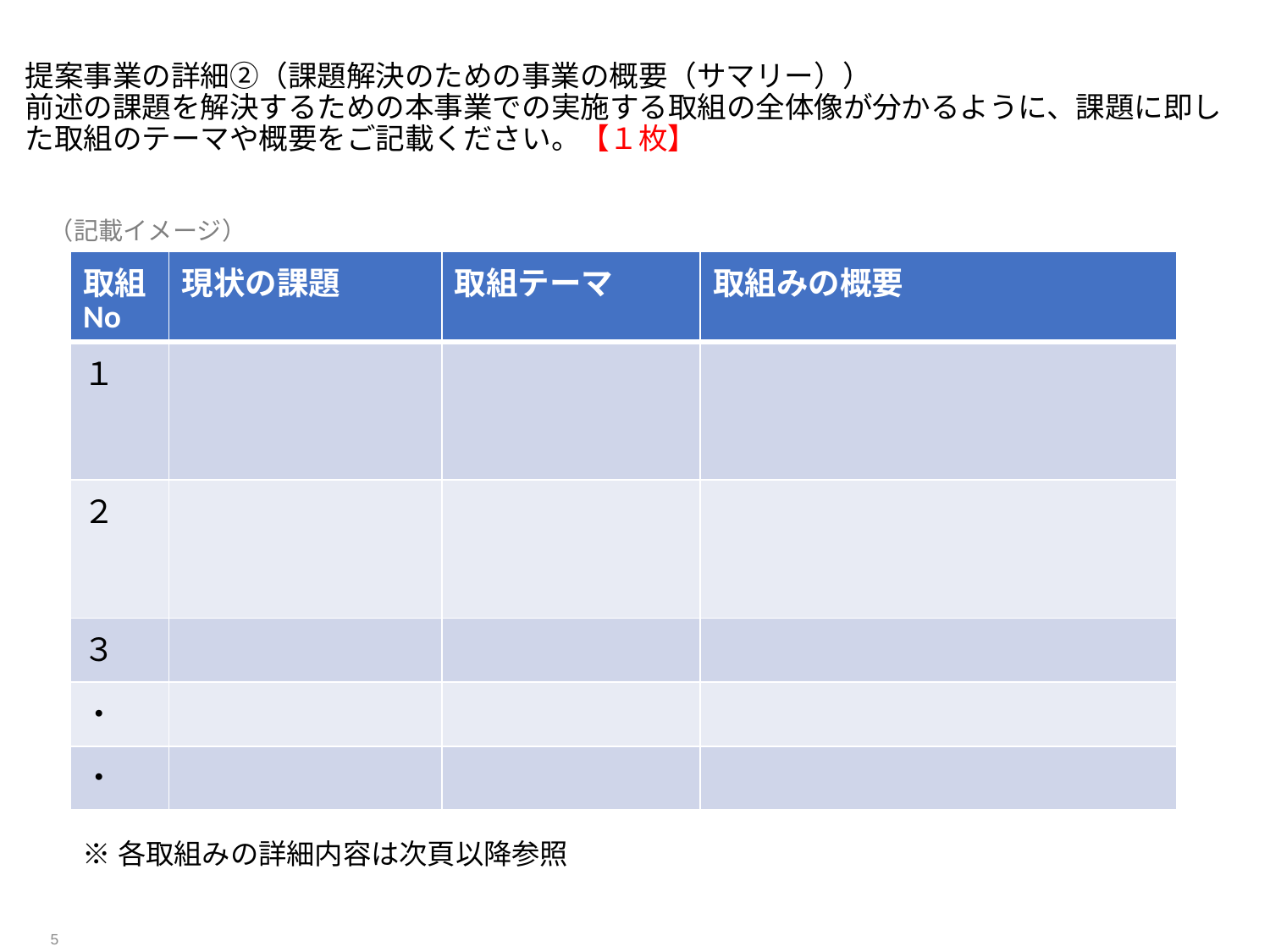

# 提案事業の詳細②（課題解決のための事業の概要（サマリー）） 前述の課題を解決するための本事業での実施する取組の全体像が分かるように、課題に即した取組のテーマや概要をご記載ください。【１枚】
（記載イメージ）
| 取組No | 現状の課題 | 取組テーマ | 取組みの概要 |
| --- | --- | --- | --- |
| １ |  |  |  |
| ２ |  |  |  |
| ３ |  |  |  |
| ・ |  |  |  |
| ・ |  |  |  |
※各取組みの詳細内容は次頁以降参照
5